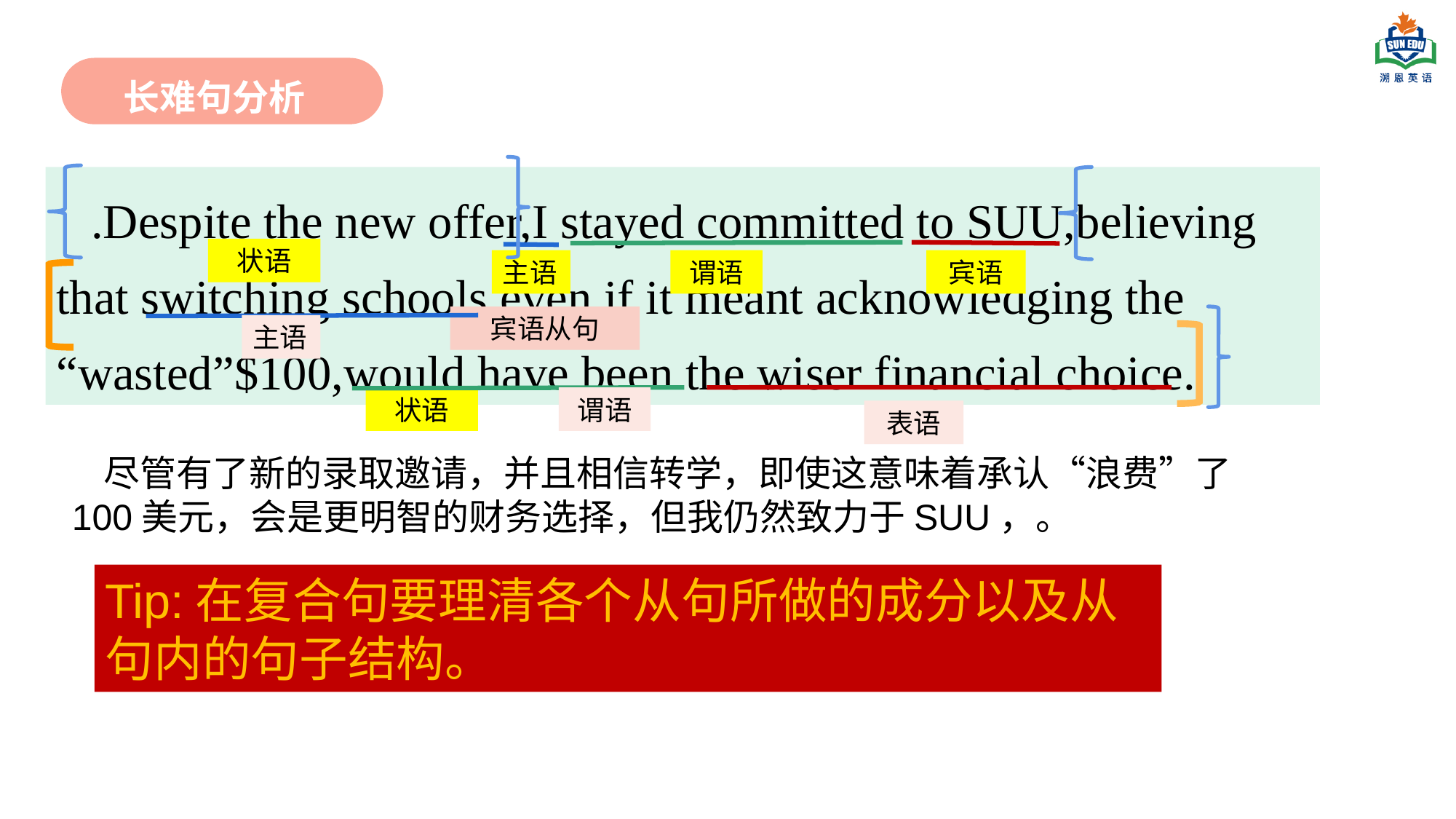

长难句分析
#

.Despite the new offer,I stayed committed to SUU,believing that switching schools,even if it meant acknowledging the “wasted”$100,would have been the wiser financial choice.

状语
主语
谓语
宾语

宾语从句

主语

谓语
状语
表语
尽管有了新的录取邀请，并且相信转学，即使这意味着承认“浪费”了100美元，会是更明智的财务选择，但我仍然致力于SUU，。
Tip:在复合句要理清各个从句所做的成分以及从句内的句子结构。